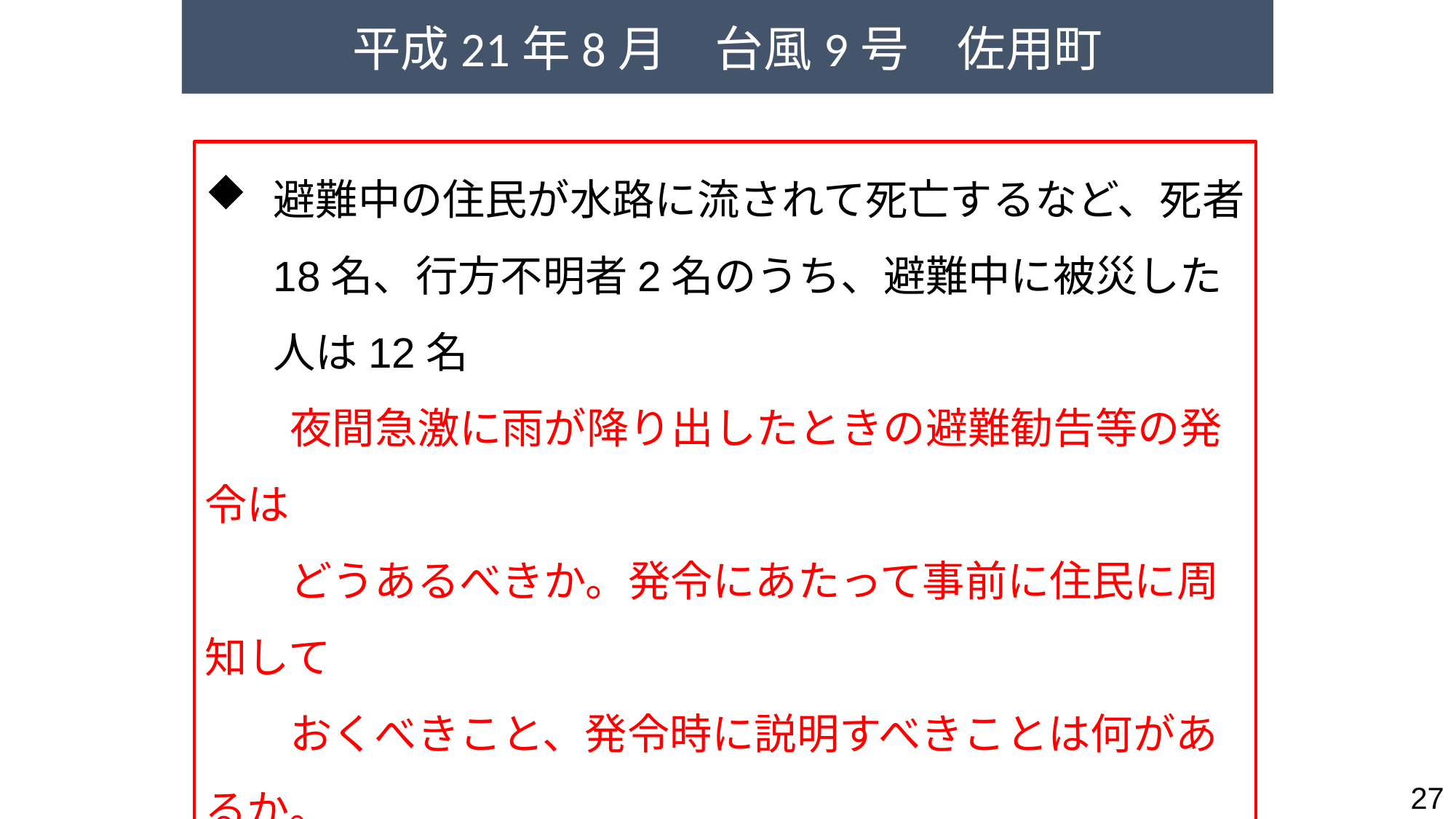

平成21年8月　台風9号　佐用町
避難中の住民が水路に流されて死亡するなど、死者18名、行方不明者2名のうち、避難中に被災した人は12名
　　夜間急激に雨が降り出したときの避難勧告等の発令は
　　どうあるべきか。発令にあたって事前に住民に周知して
　　おくべきこと、発令時に説明すべきことは何があるか。
27